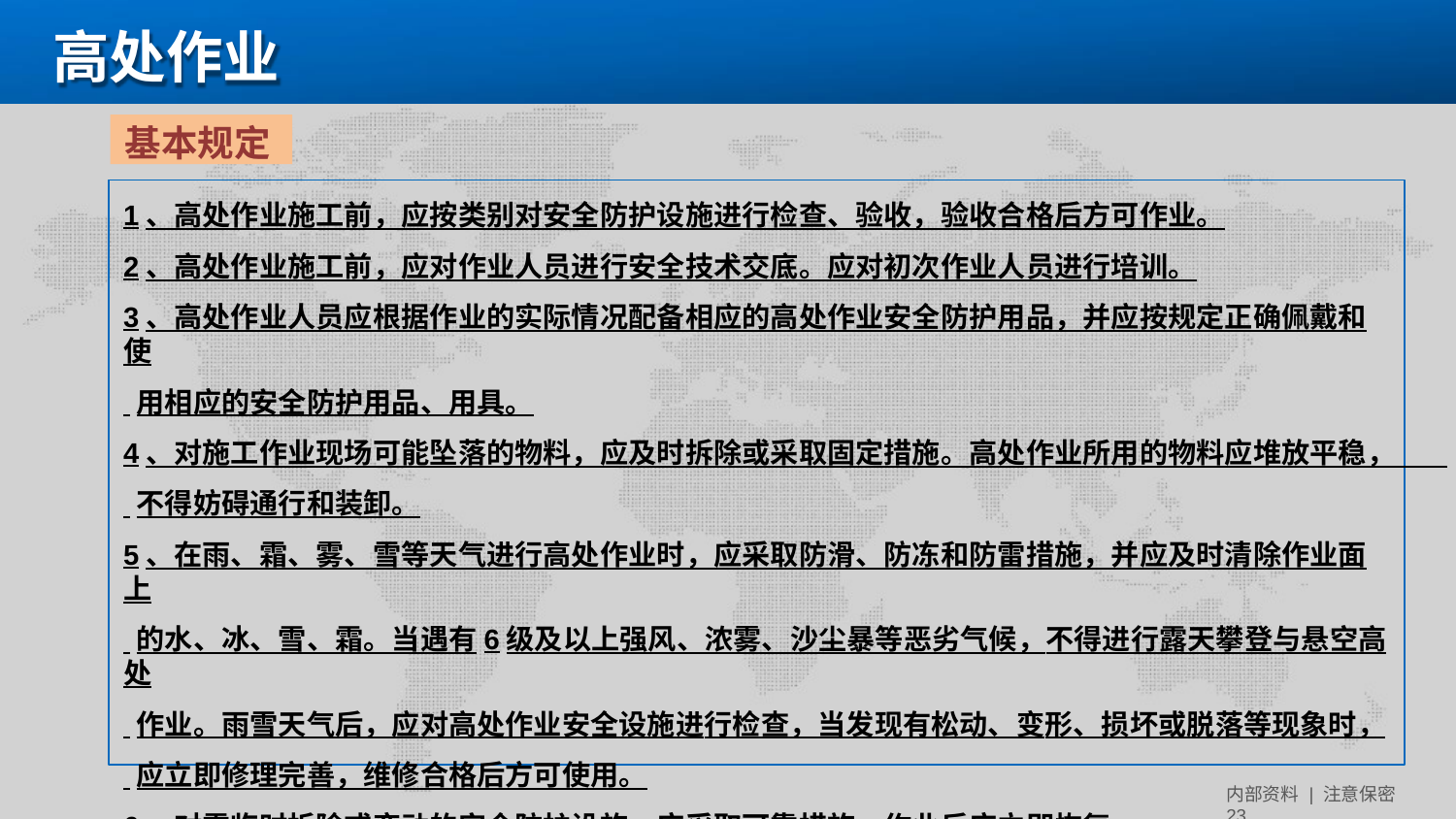

# 高处作业
基本规定
1、高处作业施工前，应按类别对安全防护设施进行检查、验收，验收合格后方可作业。
2、高处作业施工前，应对作业人员进行安全技术交底。应对初次作业人员进行培训。
3、高处作业人员应根据作业的实际情况配备相应的高处作业安全防护用品，并应按规定正确佩戴和使
 用相应的安全防护用品、用具。
4、对施工作业现场可能坠落的物料，应及时拆除或采取固定措施。高处作业所用的物料应堆放平稳，
 不得妨碍通行和装卸。
5、在雨、霜、雾、雪等天气进行高处作业时，应采取防滑、防冻和防雷措施，并应及时清除作业面上
 的水、冰、雪、霜。当遇有6级及以上强风、浓雾、沙尘暴等恶劣气候，不得进行露天攀登与悬空高处
 作业。雨雪天气后，应对高处作业安全设施进行检查，当发现有松动、变形、损坏或脱落等现象时，
 应立即修理完善，维修合格后方可使用。
6、对需临时拆除或变动的安全防护设施，应采取可靠措施，作业后应立即恢复。

内部资料 | 注意保密 23